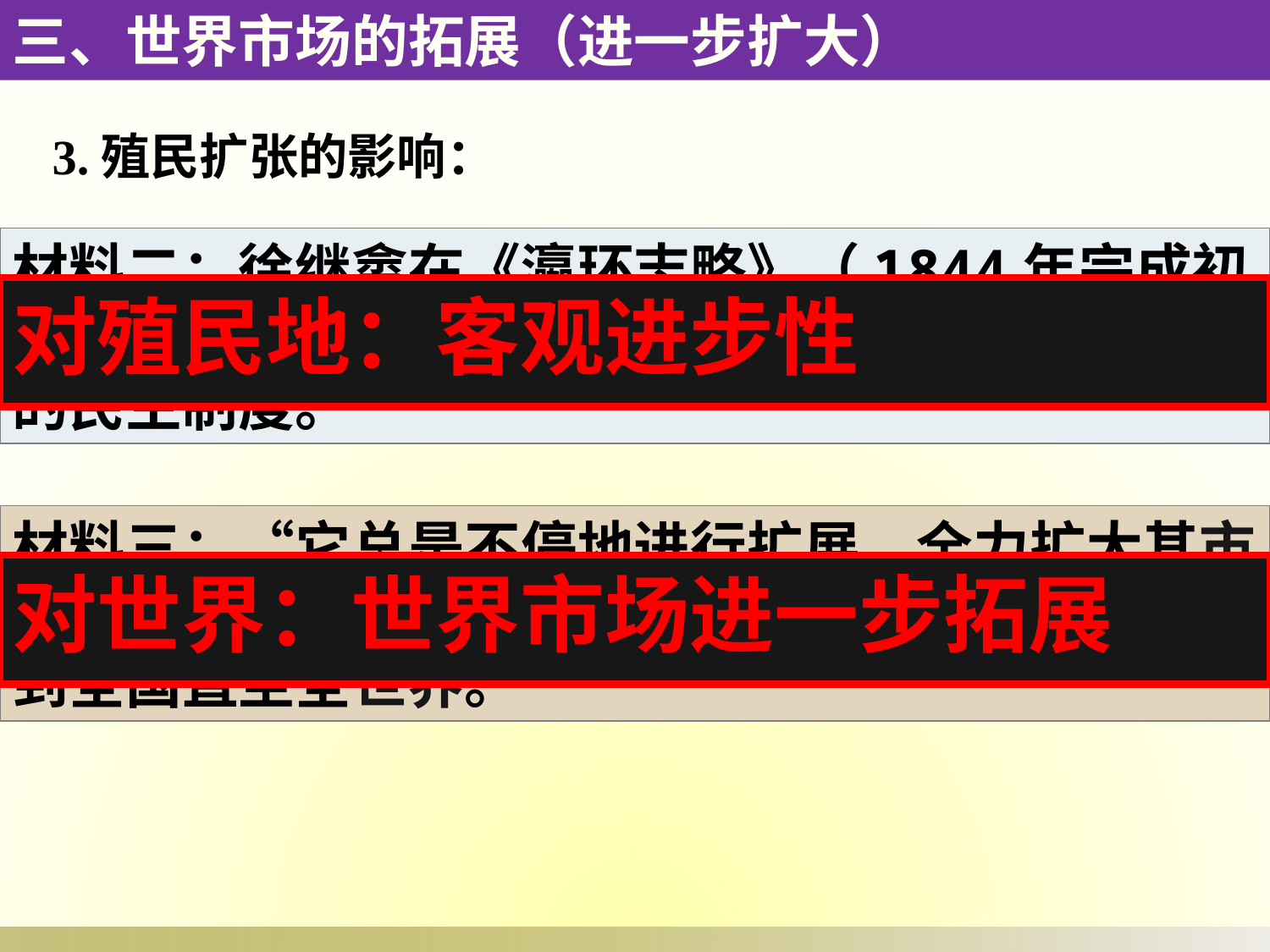

三、世界市场的拓展（进一步扩大）
3.殖民扩张的影响：
材料二：徐继畲在《瀛环志略》（1844年完成初稿）中不仅介绍了西方的科学技术，还介绍了西方的民主制度。
对殖民地：客观进步性
材料三：“它总是不停地进行扩展，全力扩大其市场区域，从临近的地区扩展到范围更广的地区，再到全国直至全世界。”
对世界：世界市场进一步拓展